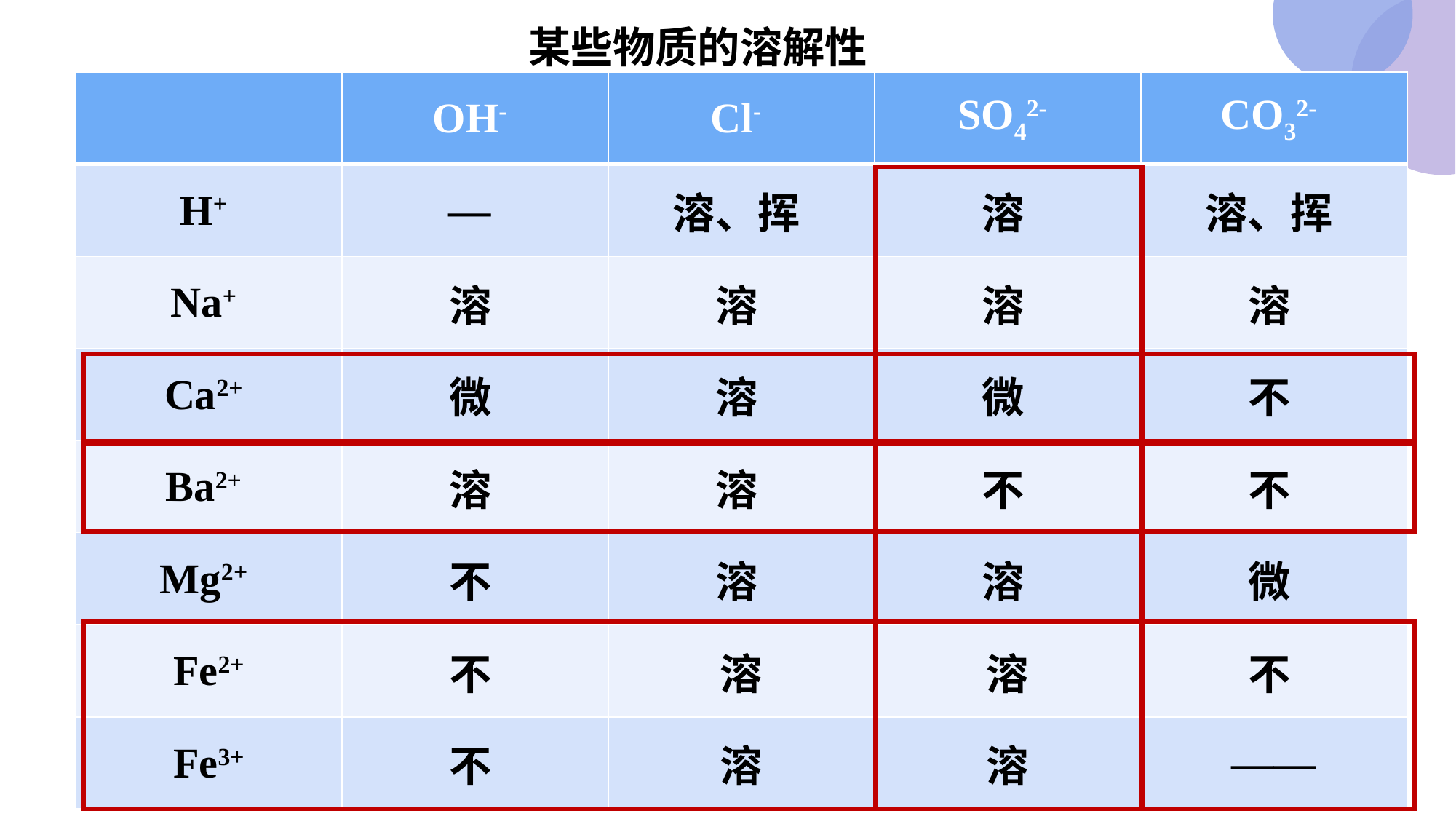

某些物质的溶解性
|  | OH- | Cl- | SO42- | CO32- |
| --- | --- | --- | --- | --- |
| H+ | — | 溶、挥 | 溶 | 溶、挥 |
| Na+ | 溶 | 溶 | 溶 | 溶 |
| Ca2+ | 微 | 溶 | 微 | 不 |
| Ba2+ | 溶 | 溶 | 不 | 不 |
| Mg2+ | 不 | 溶 | 溶 | 微 |
| Fe2+ | 不 | 溶 | 溶 | 不 |
| Fe3+ | 不 | 溶 | 溶 | —— |